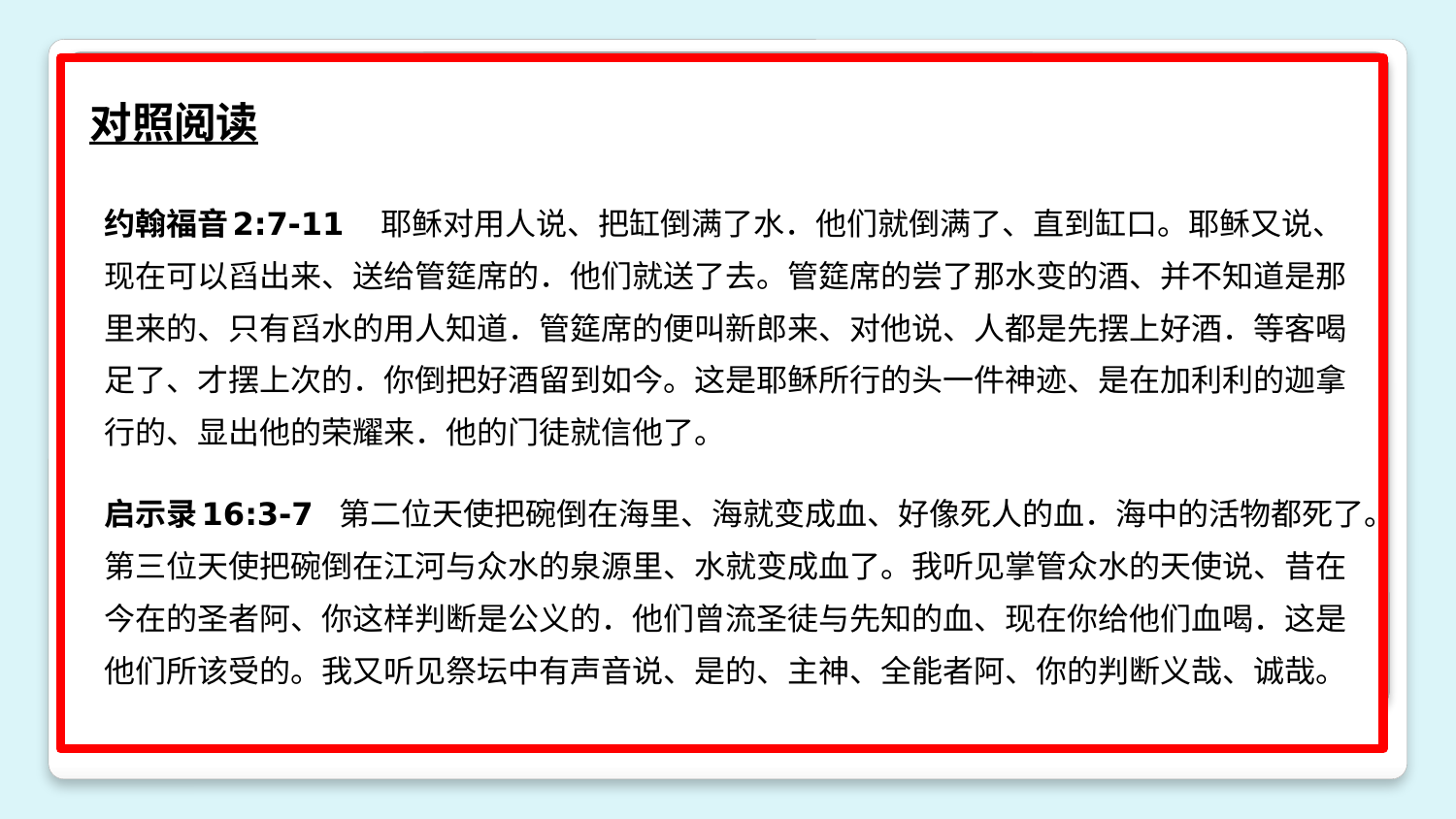

对照阅读

约翰福音2:7-11   耶稣对用人说、把缸倒满了水．他们就倒满了、直到缸口。耶稣又说、现在可以舀出来、送给管筵席的．他们就送了去。管筵席的尝了那水变的酒、并不知道是那里来的、只有舀水的用人知道．管筵席的便叫新郎来、对他说、人都是先摆上好酒．等客喝足了、才摆上次的．你倒把好酒留到如今。这是耶稣所行的头一件神迹、是在加利利的迦拿行的、显出他的荣耀来．他的门徒就信他了。

启示录16:3-7  第二位天使把碗倒在海里、海就变成血、好像死人的血．海中的活物都死了。第三位天使把碗倒在江河与众水的泉源里、水就变成血了。我听见掌管众水的天使说、昔在今在的圣者阿、你这样判断是公义的．他们曾流圣徒与先知的血、现在你给他们血喝．这是他们所该受的。我又听见祭坛中有声音说、是的、主神、全能者阿、你的判断义哉、诚哉。